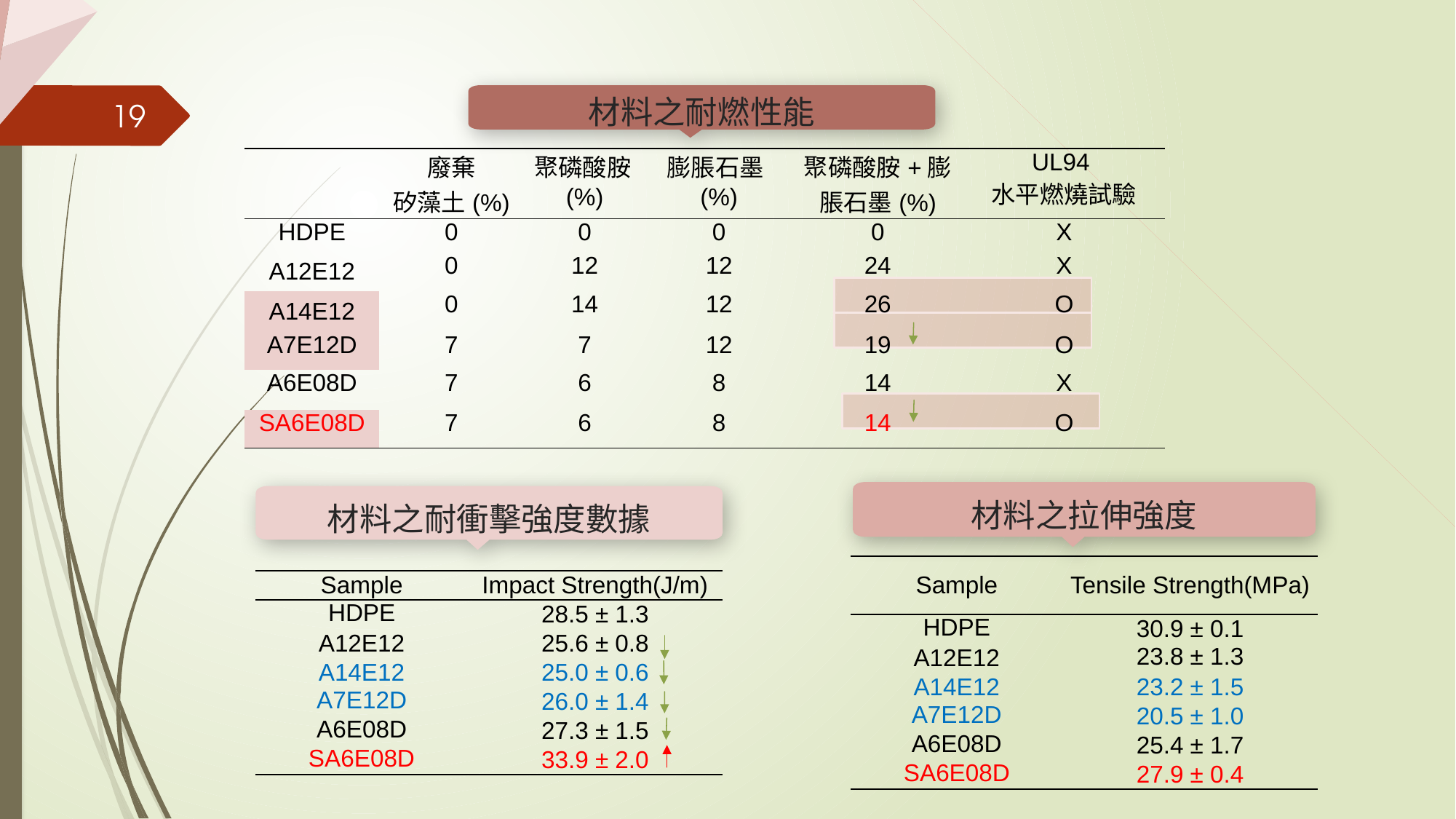

材料之耐燃性能
19
|  | 廢棄 矽藻土(%) | 聚磷酸胺(%) | 膨脹石墨(%) | 聚磷酸胺+膨脹石墨(%) | UL94 水平燃燒試驗 |
| --- | --- | --- | --- | --- | --- |
| HDPE | 0 | 0 | 0 | 0 | X |
| A12E12 | 0 | 12 | 12 | 24 | X |
| A14E12 | 0 | 14 | 12 | 26 | O |
| A7E12D | 7 | 7 | 12 | 19 | O |
| A6E08D | 7 | 6 | 8 | 14 | X |
| SA6E08D | 7 | 6 | 8 | 14 | O |

材料之拉伸強度
材料之耐衝擊強度數據
| Sample | Tensile Strength(MPa) |
| --- | --- |
| HDPE | 30.9 ± 0.1 |
| A12E12 | 23.8 ± 1.3 |
| A14E12 | 23.2 ± 1.5 |
| A7E12D | 20.5 ± 1.0 |
| A6E08D | 25.4 ± 1.7 |
| SA6E08D | 27.9 ± 0.4 |
| Sample | Impact Strength(J/m) |
| --- | --- |
| HDPE | 28.5 ± 1.3 |
| A12E12 | 25.6 ± 0.8 |
| A14E12 | 25.0 ± 0.6 |
| A7E12D | 26.0 ± 1.4 |
| A6E08D | 27.3 ± 1.5 |
| SA6E08D | 33.9 ± 2.0 |